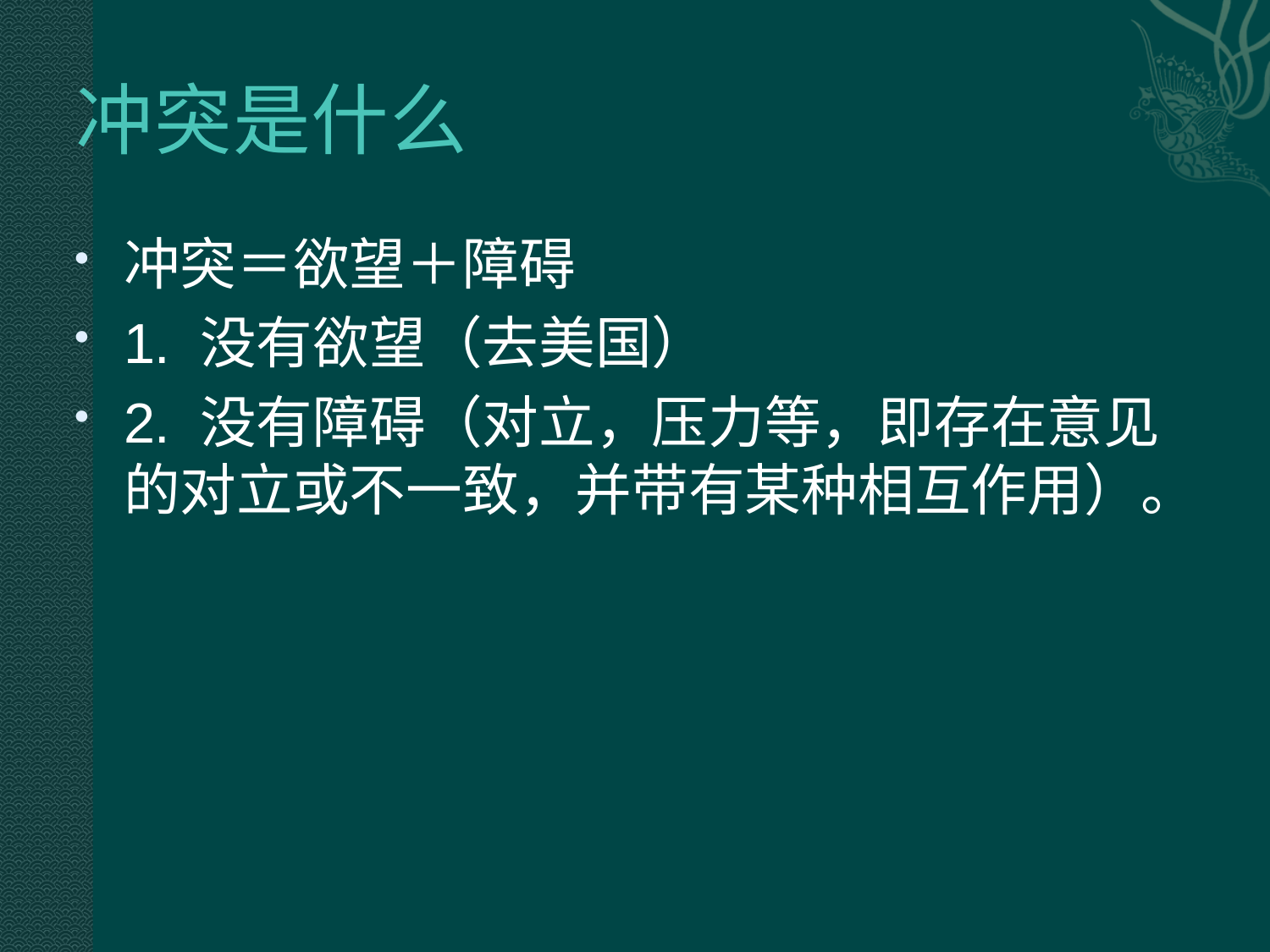

# 冲突是什么
冲突＝欲望＋障碍
1. 没有欲望（去美国）
2. 没有障碍（对立，压力等，即存在意见的对立或不一致，并带有某种相互作用）。